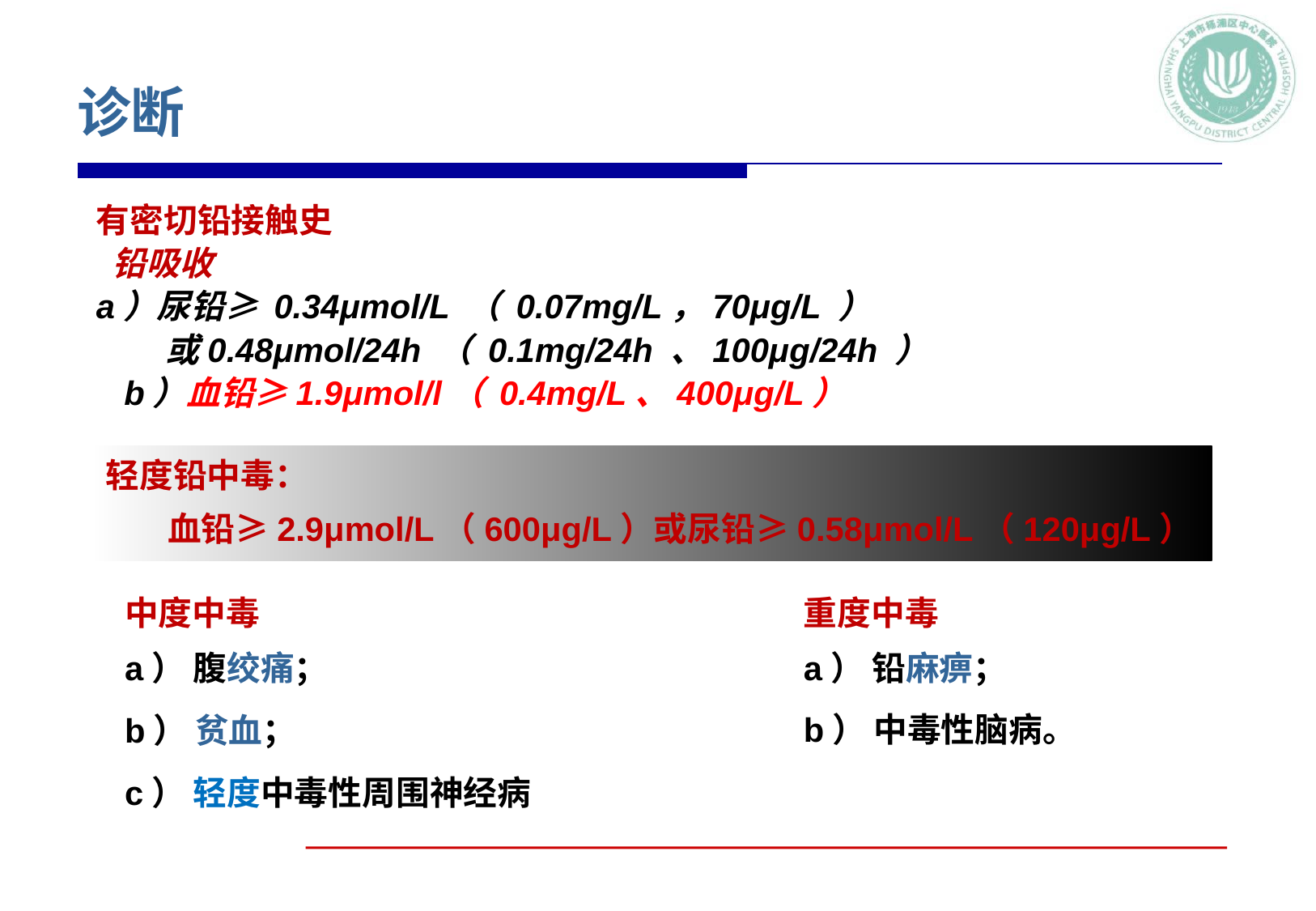

# 诊断
有密切铅接触史
 铅吸收
a）尿铅≥ 0.34μmol/L （ 0.07mg/L，70μg/L ）
        或0.48μmol/24h （ 0.1mg/24h 、100μg/24h ）
   b）血铅≥1.9μmol/l（ 0.4mg/L、400μg/L）

轻度铅中毒：
       血铅≥2.9μmol/L（600μg/L）或尿铅≥0.58μmol/L（120μg/L）
中度中毒
a） 腹绞痛；
b） 贫血；
c） 轻度中毒性周围神经病
重度中毒
a） 铅麻痹；
b） 中毒性脑病。